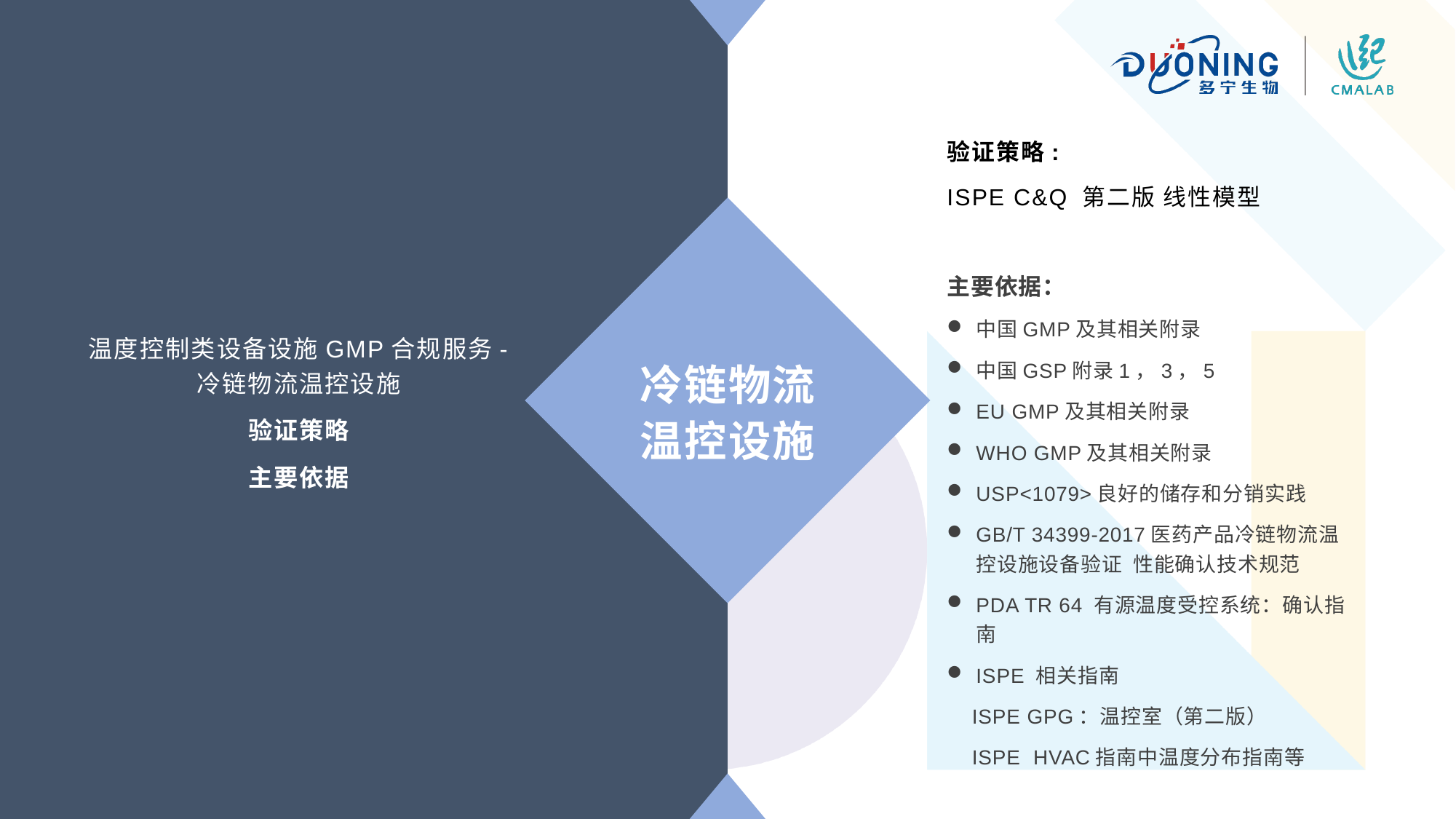

温度控制类设备设施GMP合规服务- 冷链物流温控设施
验证策略
主要依据
验证策略:
ISPE C&Q 第二版 线性模型

主要依据：
中国GMP及其相关附录
中国GSP附录1，3，5
EU GMP及其相关附录
WHO GMP及其相关附录
USP<1079>良好的储存和分销实践
GB/T 34399-2017医药产品冷链物流温控设施设备验证  性能确认技术规范
PDA TR 64 有源温度受控系统：确认指南
ISPE 相关指南
    ISPE GPG：温控室（第二版）
    ISPE  HVAC指南中温度分布指南等

冷链物流
温控设施